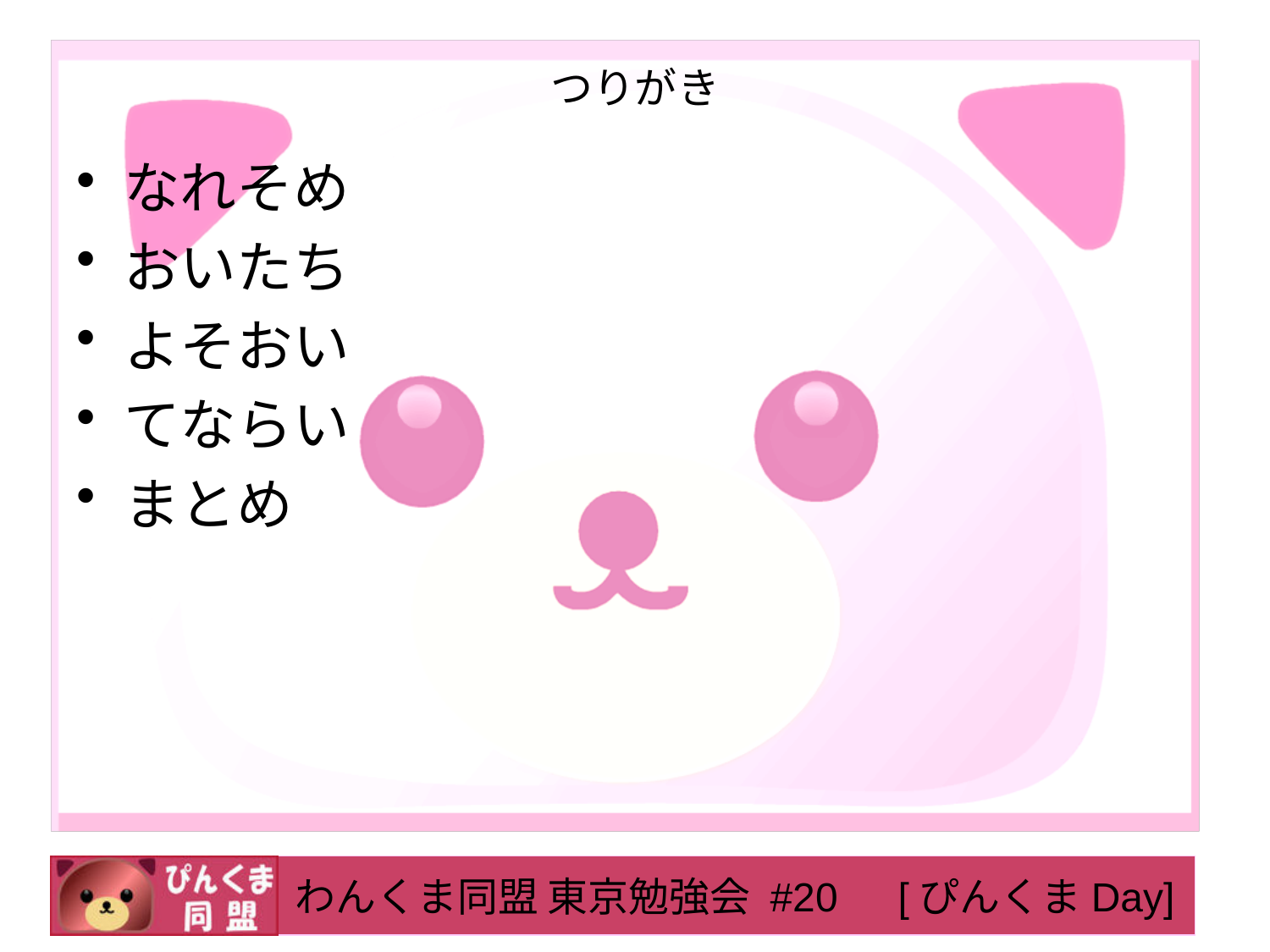

# つりがき
なれそめ
おいたち
よそおい
てならい
まとめ